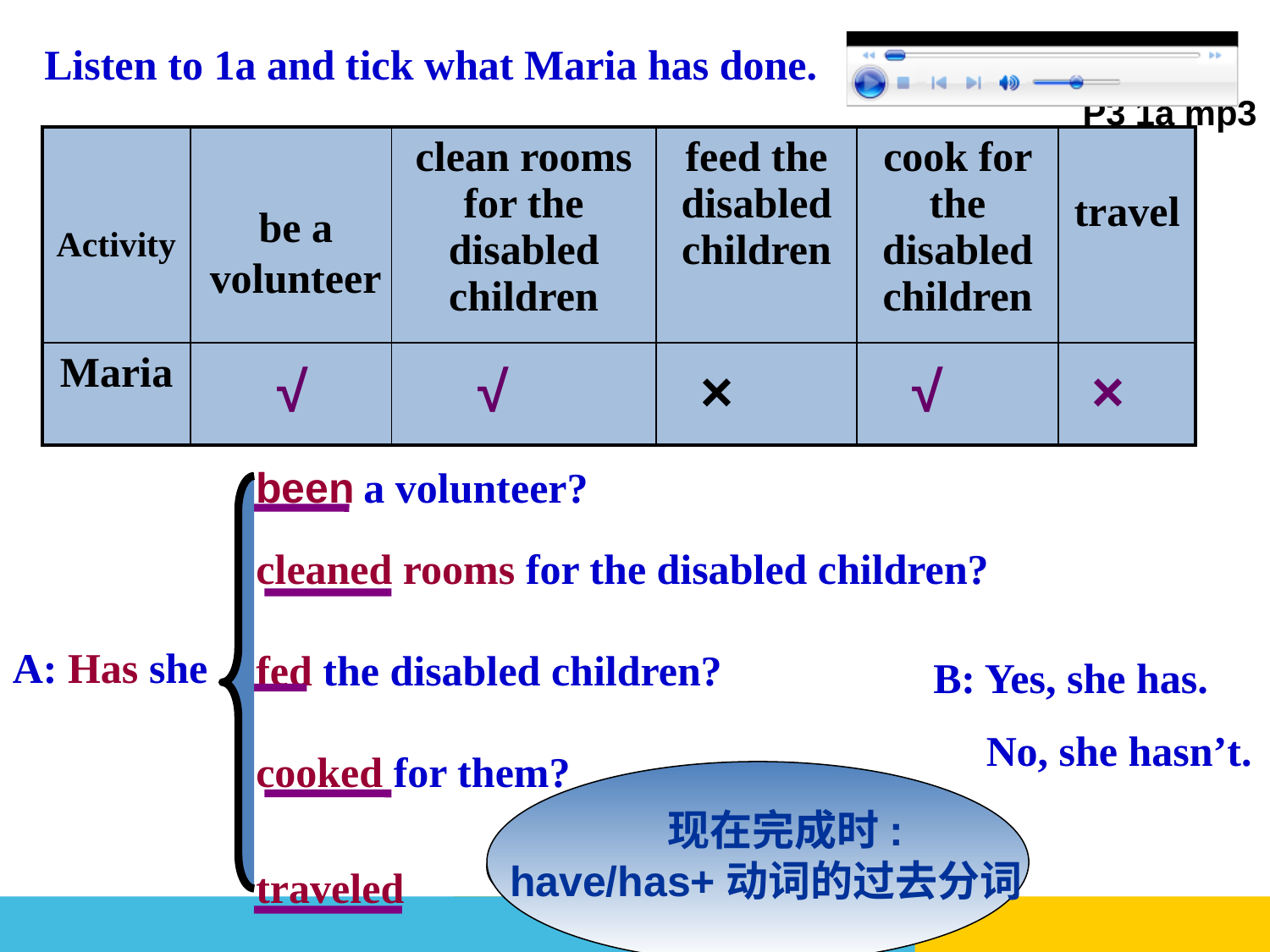

Listen to 1a and tick what Maria has done.
P3 1a mp3
| Activity |  | clean rooms for the disabled children | feed the disabled children | cook for the disabled children | travel |
| --- | --- | --- | --- | --- | --- |
| Maria |  |  |  |  |  |
be a
volunteer
√
√
×
√
×
been a volunteer?

cleaned rooms for the disabled children?

fed the disabled children?

cooked for them?

traveled

A: Has she
B: Yes, she has.
     No, she hasn’t.

现在完成时:
have/has+动词的过去分词

动词的过去分词
Past Participle